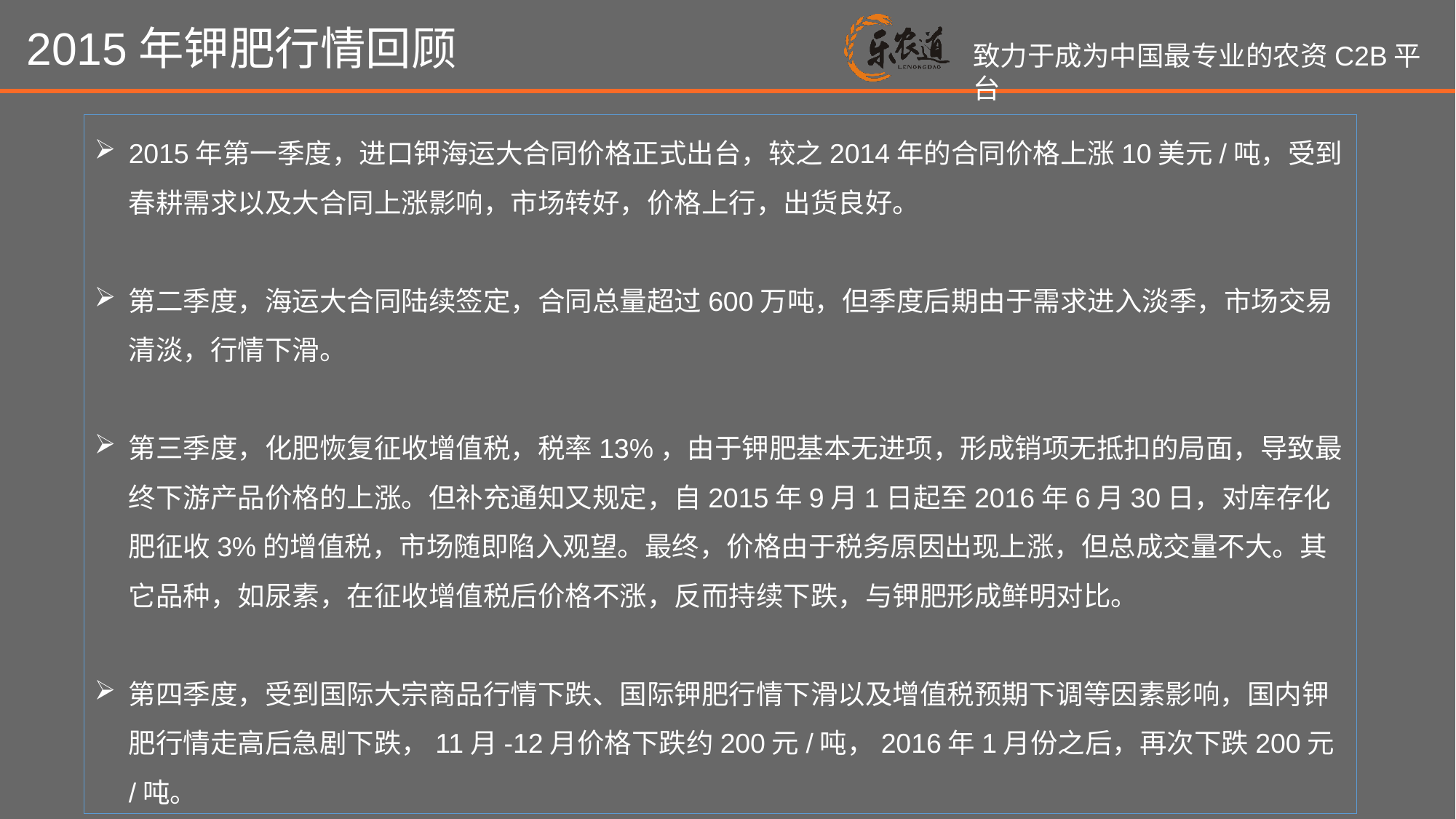

2015年钾肥行情回顾
2015年第一季度，进口钾海运大合同价格正式出台，较之2014年的合同价格上涨10美元/吨，受到春耕需求以及大合同上涨影响，市场转好，价格上行，出货良好。

第二季度，海运大合同陆续签定，合同总量超过600万吨，但季度后期由于需求进入淡季，市场交易清淡，行情下滑。

第三季度，化肥恢复征收增值税，税率13%，由于钾肥基本无进项，形成销项无抵扣的局面，导致最终下游产品价格的上涨。但补充通知又规定，自2015年9月1日起至2016年6月30日，对库存化肥征收3%的增值税，市场随即陷入观望。最终，价格由于税务原因出现上涨，但总成交量不大。其它品种，如尿素，在征收增值税后价格不涨，反而持续下跌，与钾肥形成鲜明对比。

第四季度，受到国际大宗商品行情下跌、国际钾肥行情下滑以及增值税预期下调等因素影响，国内钾肥行情走高后急剧下跌，11月-12月价格下跌约200元/吨，2016年1月份之后，再次下跌200元/吨。